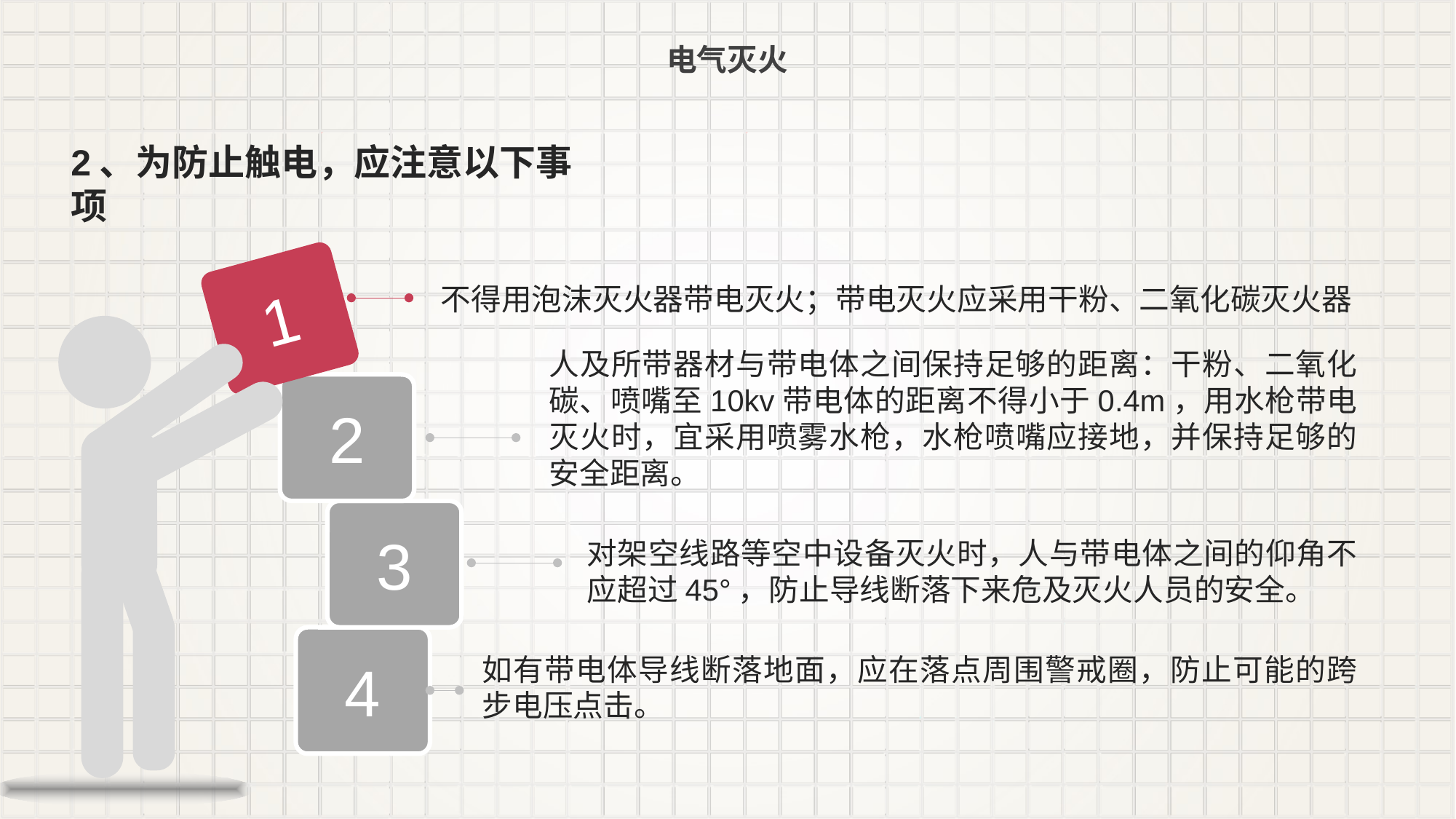

电气灭火
2、为防止触电，应注意以下事项
1

2

3

4

不得用泡沫灭火器带电灭火；带电灭火应采用干粉、二氧化碳灭火器
人及所带器材与带电体之间保持足够的距离：干粉、二氧化碳、喷嘴至10kv带电体的距离不得小于0.4m，用水枪带电灭火时，宜采用喷雾水枪，水枪喷嘴应接地，并保持足够的安全距离。
对架空线路等空中设备灭火时，人与带电体之间的仰角不应超过45°，防止导线断落下来危及灭火人员的安全。
如有带电体导线断落地面，应在落点周围警戒圈，防止可能的跨步电压点击。